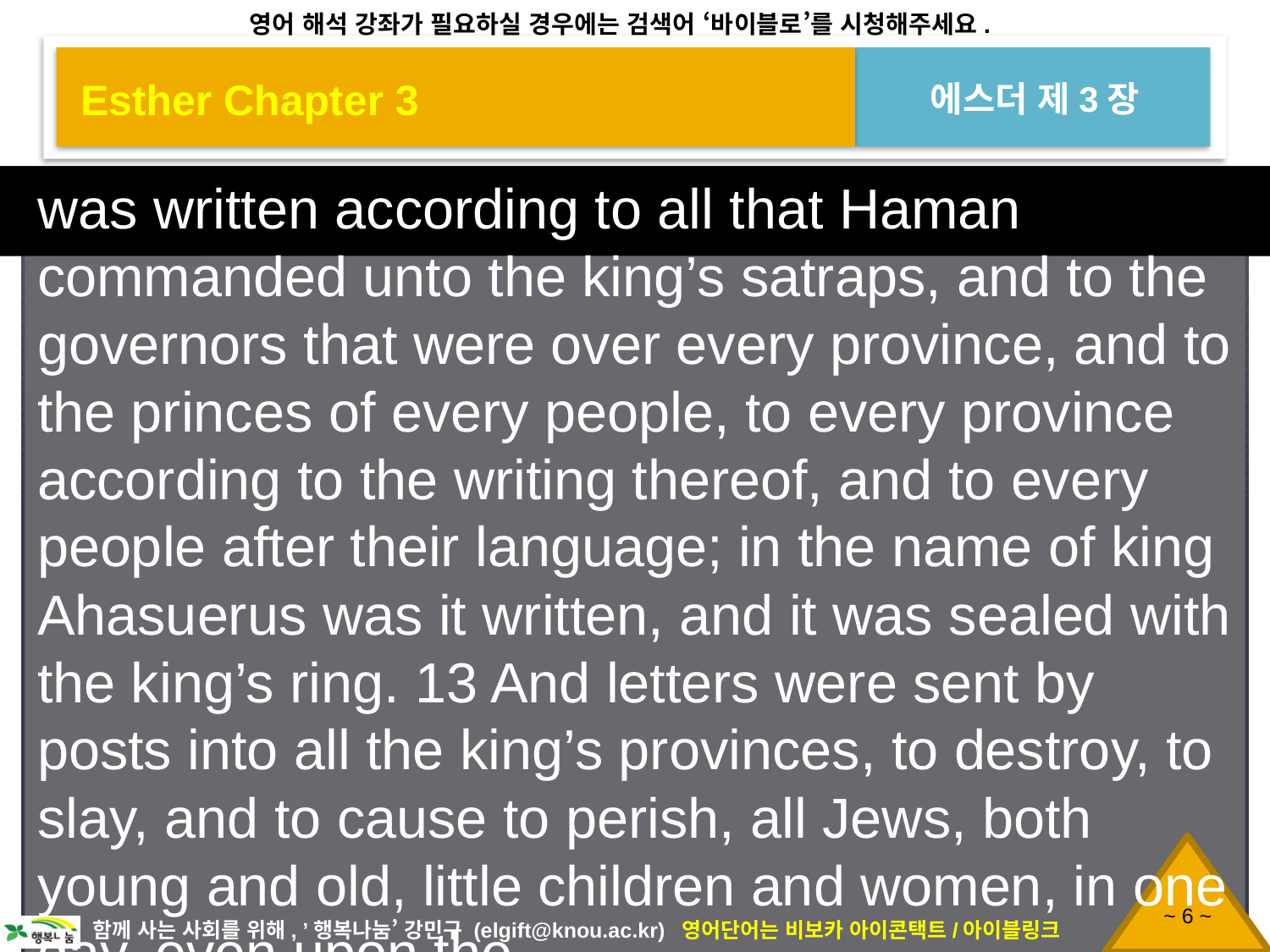

Esther Chapter 3
에스더 제3장
was written according to all that Haman commanded unto the king’s satraps, and to the governors that were over every province, and to the princes of every people, to every province according to the writing thereof, and to every people after their language; in the name of king Ahasuerus was it written, and it was sealed with the king’s ring. 13 And letters were sent by posts into all the king’s provinces, to destroy, to slay, and to cause to perish, all Jews, both young and old, little children and women, in one day, even upon the